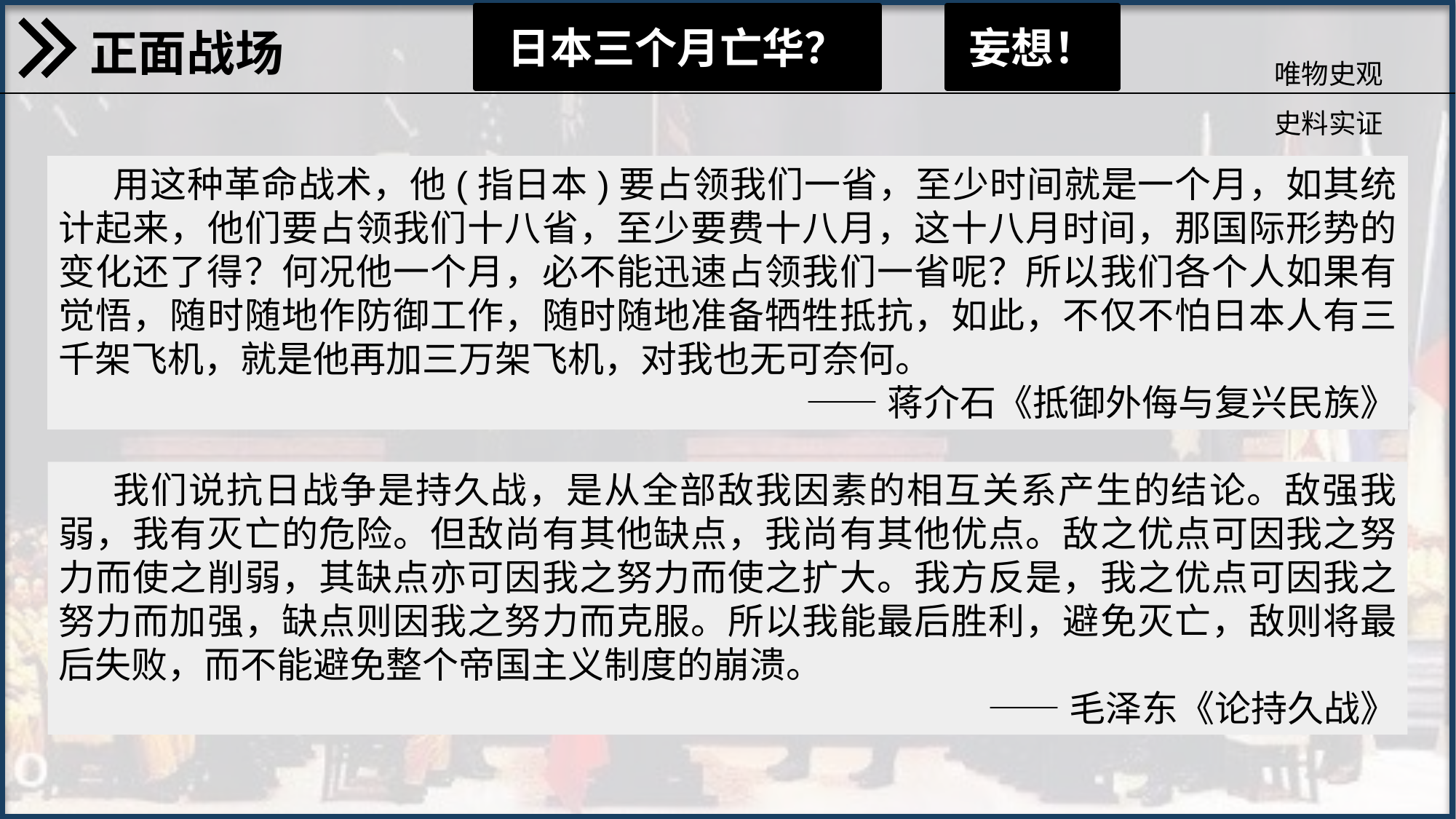

妄想！
日本三个月亡华？
正面战场

唯物史观史料实证
用这种革命战术，他(指日本)要占领我们一省，至少时间就是一个月，如其统计起来，他们要占领我们十八省，至少要费十八月，这十八月时间，那国际形势的变化还了得？何况他一个月，必不能迅速占领我们一省呢？所以我们各个人如果有觉悟，随时随地作防御工作，随时随地准备牺牲抵抗，如此，不仅不怕日本人有三千架飞机，就是他再加三万架飞机，对我也无可奈何。
——蒋介石《抵御外侮与复兴民族》
我们说抗日战争是持久战，是从全部敌我因素的相互关系产生的结论。敌强我弱，我有灭亡的危险。但敌尚有其他缺点，我尚有其他优点。敌之优点可因我之努力而使之削弱，其缺点亦可因我之努力而使之扩大。我方反是，我之优点可因我之努力而加强，缺点则因我之努力而克服。所以我能最后胜利，避免灭亡，敌则将最后失败，而不能避免整个帝国主义制度的崩溃。
——毛泽东《论持久战》